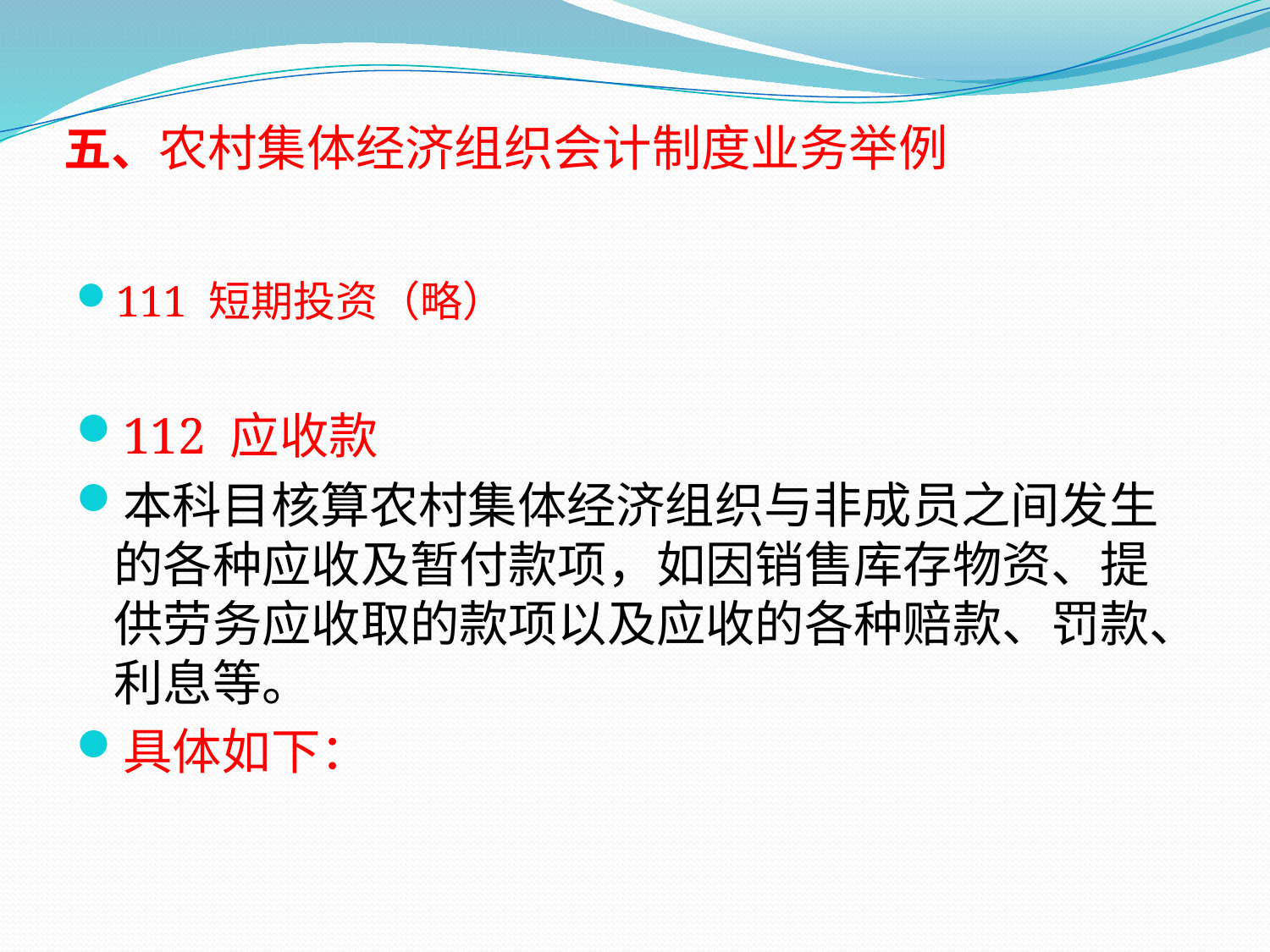

# 五、农村集体经济组织会计制度业务举例
111 短期投资（略）

112 应收款
本科目核算农村集体经济组织与非成员之间发生的各种应收及暂付款项，如因销售库存物资、提供劳务应收取的款项以及应收的各种赔款、罚款、利息等。
具体如下：